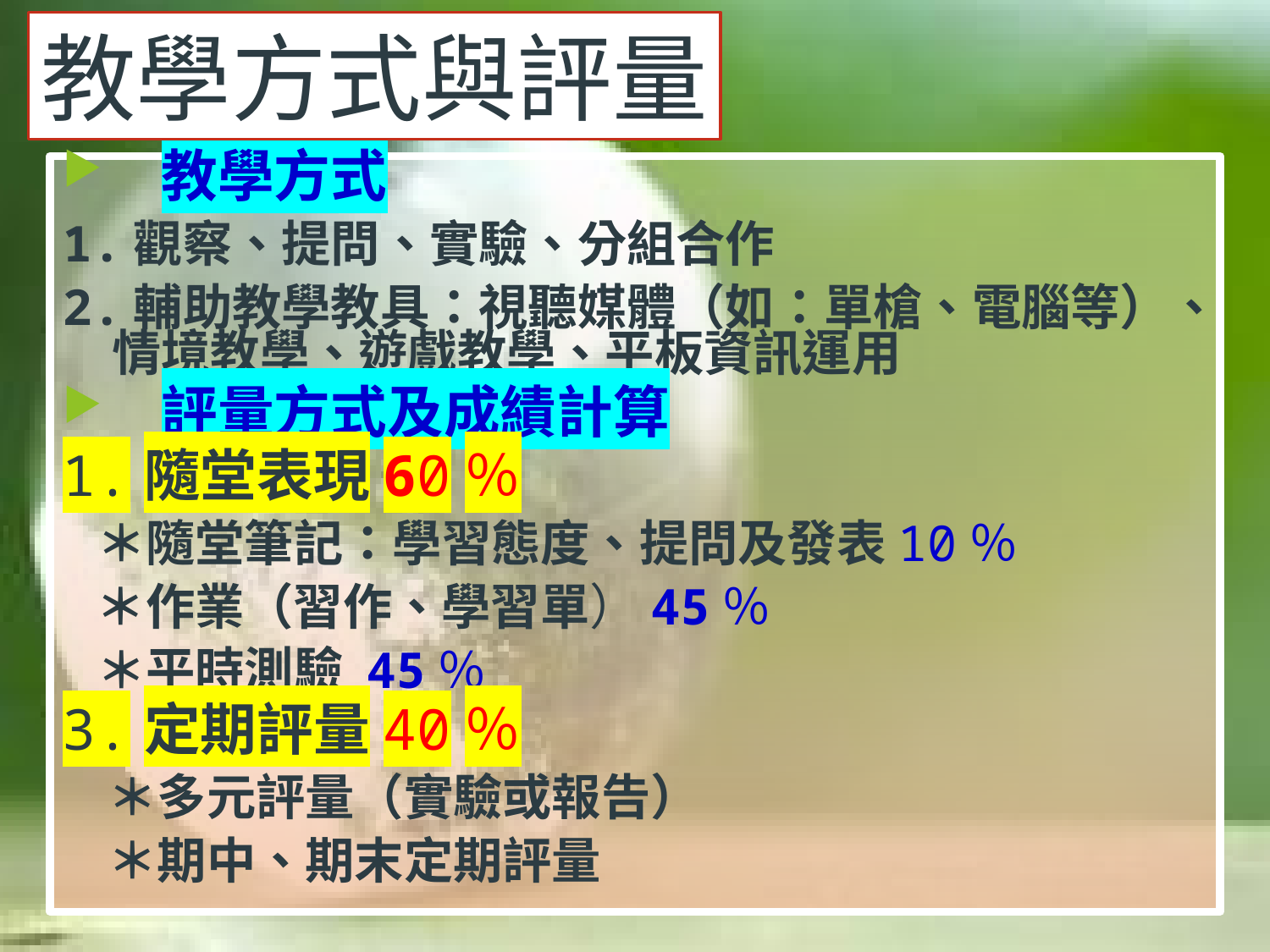

教學方式與評量
教學方式
1.觀察、提問、實驗、分組合作
2.輔助教學教具：視聽媒體（如：單槍、電腦等）、情境教學、遊戲教學、平板資訊運用
評量方式及成績計算
1.隨堂表現60％
  ＊隨堂筆記：學習態度、提問及發表10％
  ＊作業（習作、學習單）45％
  ＊平時測驗 45％
3.定期評量40％
   ＊多元評量（實驗或報告）
   ＊期中、期末定期評量